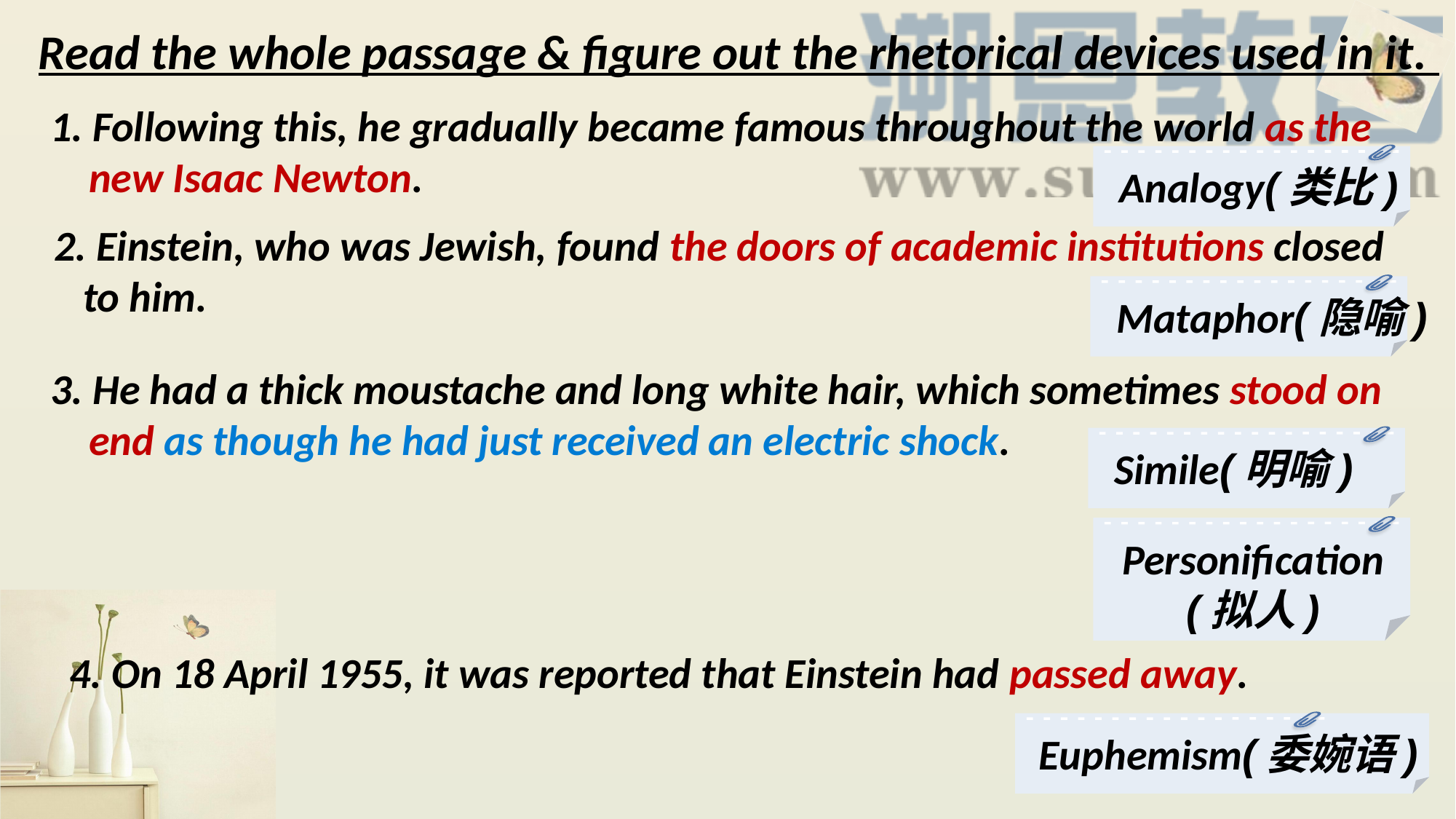

Read the whole passage & figure out the rhetorical devices used in it.
1. Following this, he gradually became famous throughout the world as the
    new Isaac Newton.

Analogy(类比)
 2. Einstein, who was Jewish, found the doors of academic institutions closed
    to him.

Mataphor(隐喻)
3. He had a thick moustache and long white hair, which sometimes stood on
    end as though he had just received an electric shock.

Simile(明喻)

Personification
(拟人)
 4. On 18 April 1955, it was reported that Einstein had passed away.

Euphemism(委婉语)